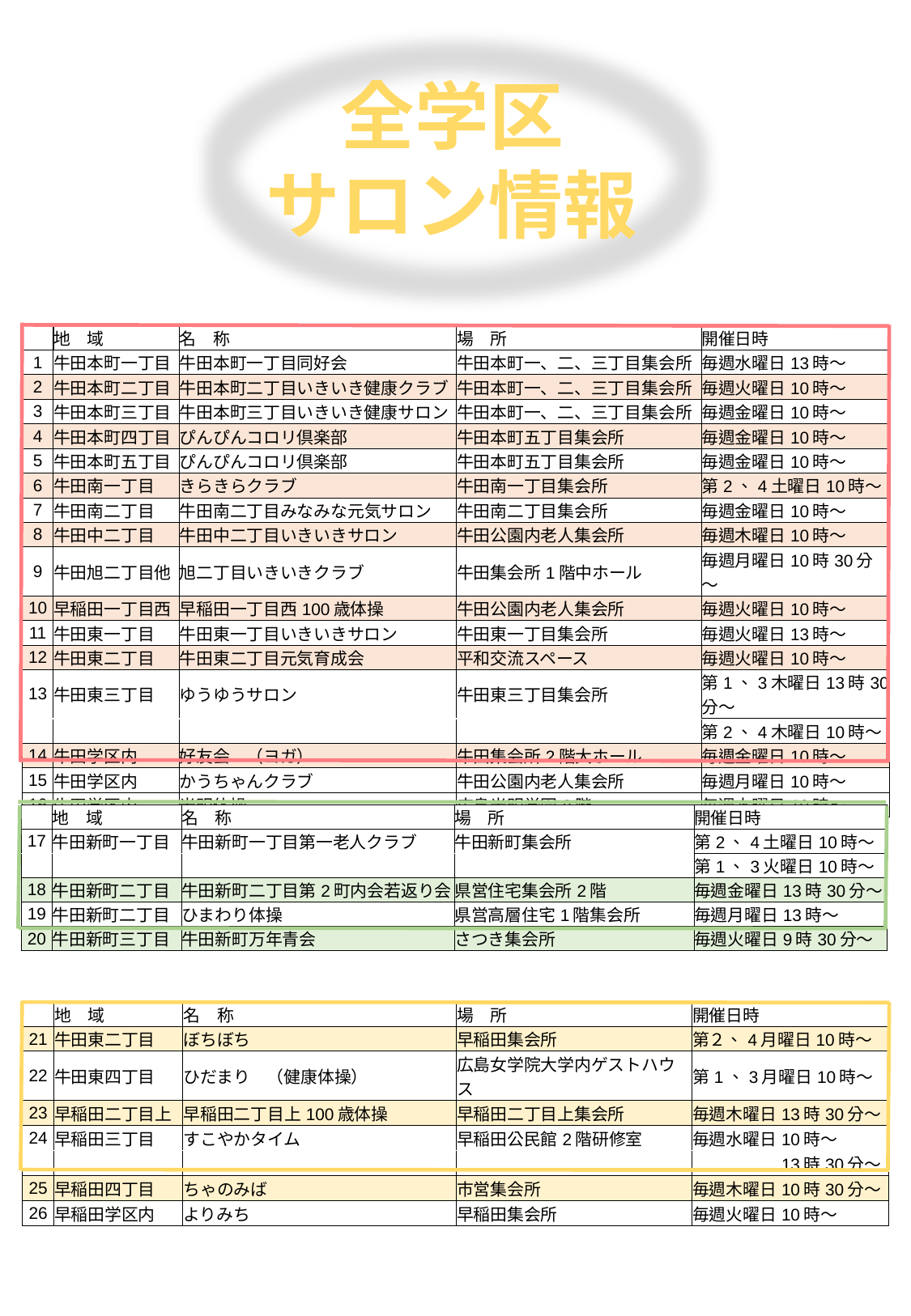

全学区
サロン情報
|  | 地　域 | 名　称 | 場　所 | 開催日時 |
| --- | --- | --- | --- | --- |
| 1 | 牛田本町一丁目 | 牛田本町一丁目同好会 | 牛田本町一、二、三丁目集会所 | 毎週水曜日13時～ |
| 2 | 牛田本町二丁目 | 牛田本町二丁目いきいき健康クラブ | 牛田本町一、二、三丁目集会所 | 毎週火曜日10時～ |
| 3 | 牛田本町三丁目 | 牛田本町三丁目いきいき健康サロン | 牛田本町一、二、三丁目集会所 | 毎週金曜日10時～ |
| 4 | 牛田本町四丁目 | ぴんぴんコロリ倶楽部 | 牛田本町五丁目集会所 | 毎週金曜日10時～ |
| 5 | 牛田本町五丁目 | ぴんぴんコロリ倶楽部 | 牛田本町五丁目集会所 | 毎週金曜日10時～ |
| 6 | 牛田南一丁目 | きらきらクラブ | 牛田南一丁目集会所 | 第2、4土曜日10時～ |
| 7 | 牛田南二丁目 | 牛田南二丁目みなみな元気サロン | 牛田南二丁目集会所 | 毎週金曜日10時～ |
| 8 | 牛田中二丁目 | 牛田中二丁目いきいきサロン | 牛田公園内老人集会所 | 毎週木曜日10時～ |
| 9 | 牛田旭二丁目他 | 旭二丁目いきいきクラブ | 牛田集会所1階中ホール | 毎週月曜日10時30分～ |
| 10 | 早稲田一丁目西 | 早稲田一丁目西100歳体操 | 牛田公園内老人集会所 | 毎週火曜日10時～ |
| 11 | 牛田東一丁目 | 牛田東一丁目いきいきサロン | 牛田東一丁目集会所 | 毎週火曜日13時～ |
| 12 | 牛田東二丁目 | 牛田東二丁目元気育成会 | 平和交流スペース | 毎週火曜日10時～ |
| 13 | 牛田東三丁目 | ゆうゆうサロン | 牛田東三丁目集会所 | 第1、3木曜日13時30分～ |
|  |  |  |  | 第2、4木曜日10時～ |
| 14 | 牛田学区内 | 好友会　（ヨガ） | 牛田集会所2階大ホール | 毎週金曜日10時～ |
| 15 | 牛田学区内 | かうちゃんクラブ | 牛田公園内老人集会所 | 毎週月曜日10時～ |
| 16 | 牛田学区内 | 光明体操 | 広島光明学園8階 | 毎週水曜日10時～ |
|  | 地　域 | 名　称 | 場　所 | 開催日時 |
| --- | --- | --- | --- | --- |
| 17 | 牛田新町一丁目 | 牛田新町一丁目第一老人クラブ | 牛田新町集会所 | 第2、4土曜日10時～ |
|  |  |  |  | 第1、3火曜日10時～ |
| 18 | 牛田新町二丁目 | 牛田新町二丁目第2町内会若返り会 | 県営住宅集会所2階 | 毎週金曜日13時30分～ |
| 19 | 牛田新町二丁目 | ひまわり体操 | 県営高層住宅1階集会所 | 毎週月曜日13時～ |
| 20 | 牛田新町三丁目 | 牛田新町万年青会 | さつき集会所 | 毎週火曜日9時30分～ |
|  | 地　域 | 名　称 | 場　所 | 開催日時 |
| --- | --- | --- | --- | --- |
| 21 | 牛田東二丁目 | ぼちぼち | 早稲田集会所 | 第２、4月曜日10時～ |
| 22 | 牛田東四丁目 | ひだまり　（健康体操） | 広島女学院大学内ゲストハウス | 第1、3月曜日10時～ |
| 23 | 早稲田二丁目上 | 早稲田二丁目上100歳体操 | 早稲田二丁目上集会所 | 毎週木曜日13時30分～ |
| 24 | 早稲田三丁目 | すこやかタイム | 早稲田公民館2階研修室 | 毎週水曜日10時～ |
|  |  |  |  | 13時30分～ |
| 25 | 早稲田四丁目 | ちゃのみば | 市営集会所 | 毎週木曜日10時30分～ |
| 26 | 早稲田学区内 | よりみち | 早稲田集会所 | 毎週火曜日10時～ |